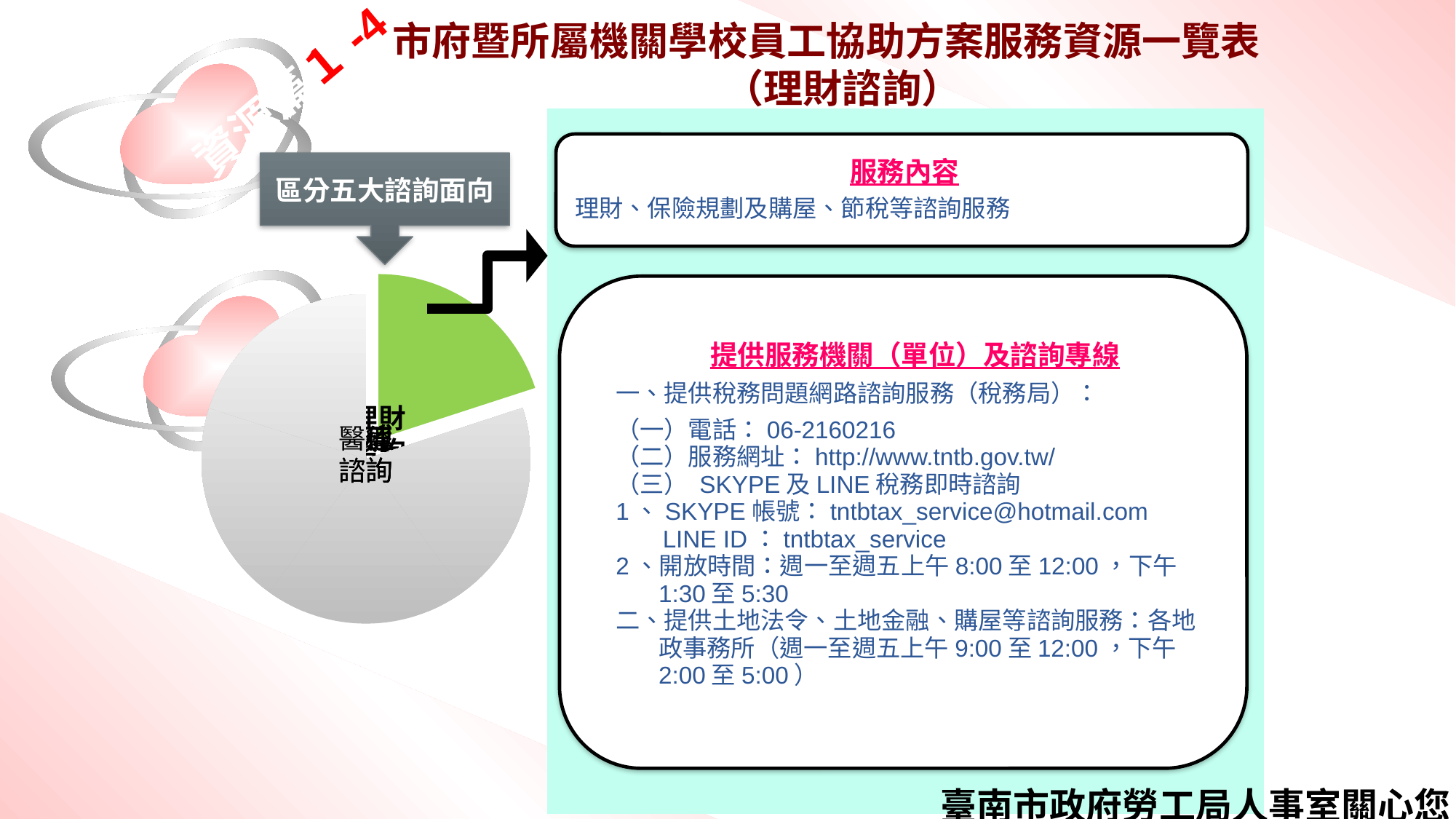

市府暨所屬機關學校員工協助方案服務資源一覽表
（理財諮詢）
資源篇１-4

服務內容
理財、保險規劃及購屋、節稅等諮詢服務
提供服務機關（單位）及諮詢專線
一、提供稅務問題網路諮詢服務（稅務局）：
（一）電話：06-2160216
（二）服務網址：http://www.tntb.gov.tw/
（三） SKYPE及LINE稅務即時諮詢
1、SKYPE帳號：tntbtax_service@hotmail.com
       LINE ID：tntbtax_service
2、開放時間：週一至週五上午8:00至12:00，下午1:30至5:30
二、提供土地法令、土地金融、購屋等諮詢服務：各地政事務所（週一至週五上午9:00至12:00，下午2:00至5:00）

區分五大諮詢面向
理財
諮詢
法律
諮詢
其他
諮詢
心理
諮詢
醫療
諮詢
臺南市政府勞工局人事室關心您